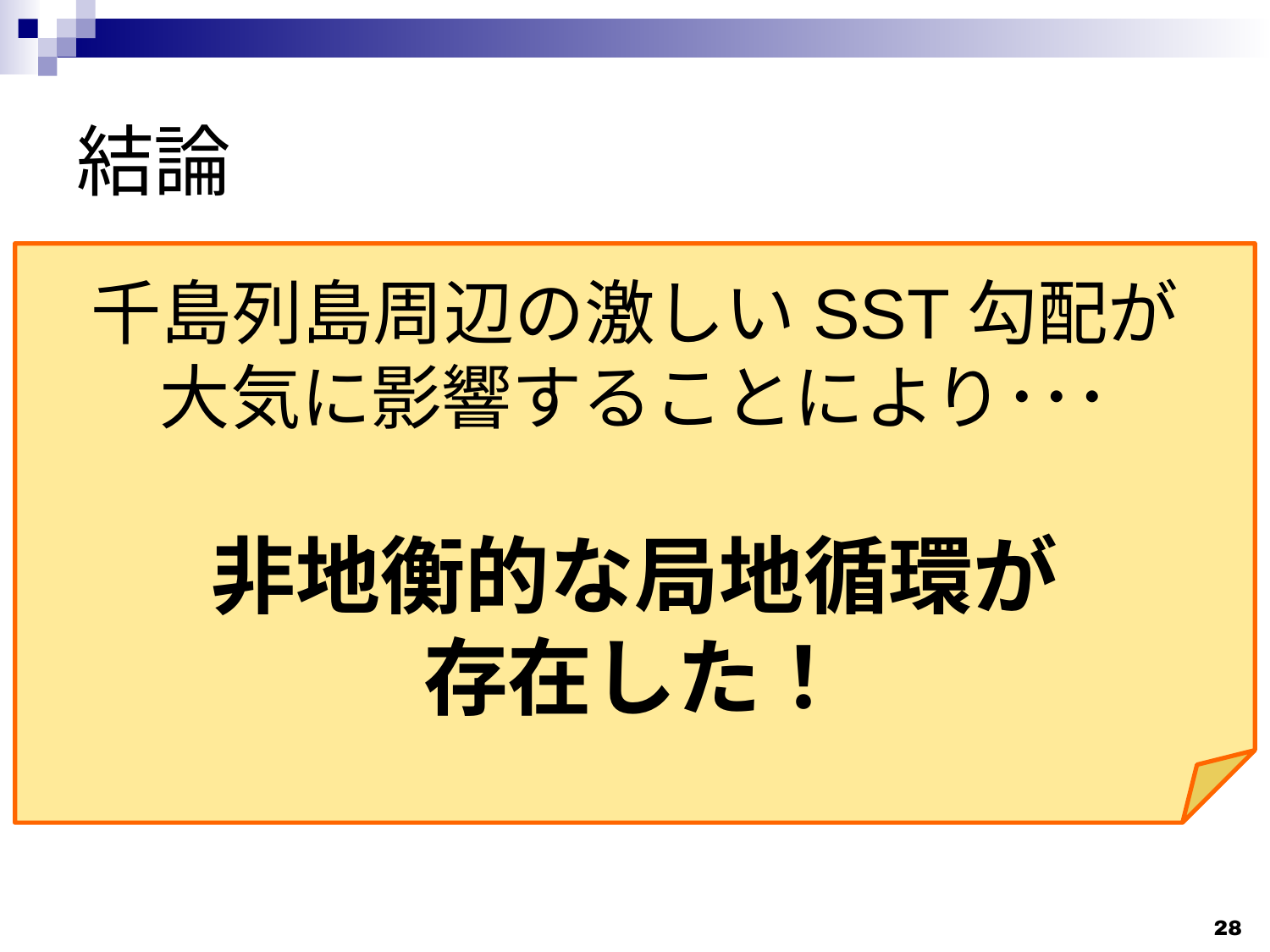

# 結論
千島列島周辺の激しいSST勾配が
大気に影響することにより･･･

非地衡的な局地循環が
存在した！
28